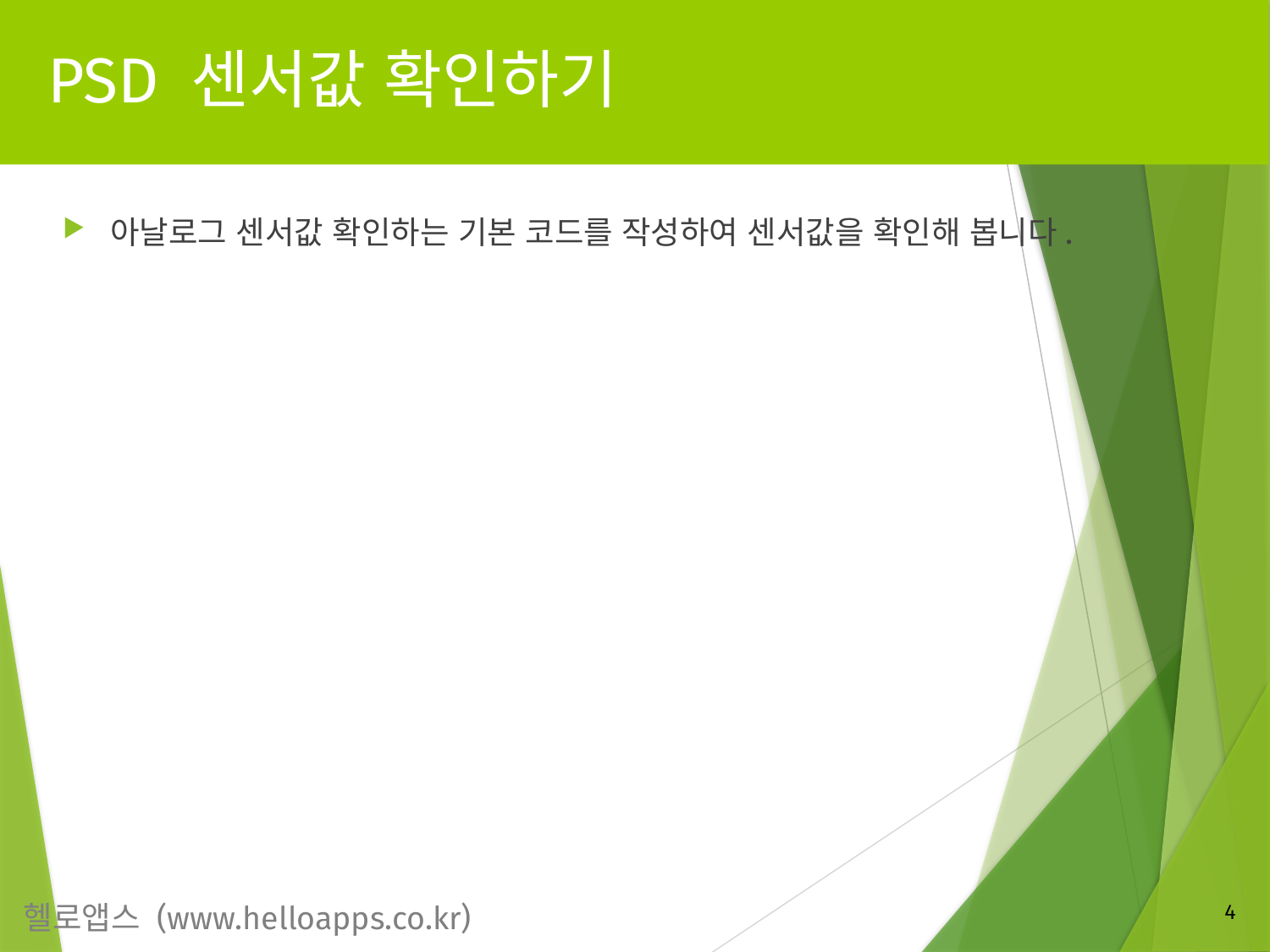

# PSD 센서값 확인하기
아날로그 센서값 확인하는 기본 코드를 작성하여 센서값을 확인해 봅니다.
4